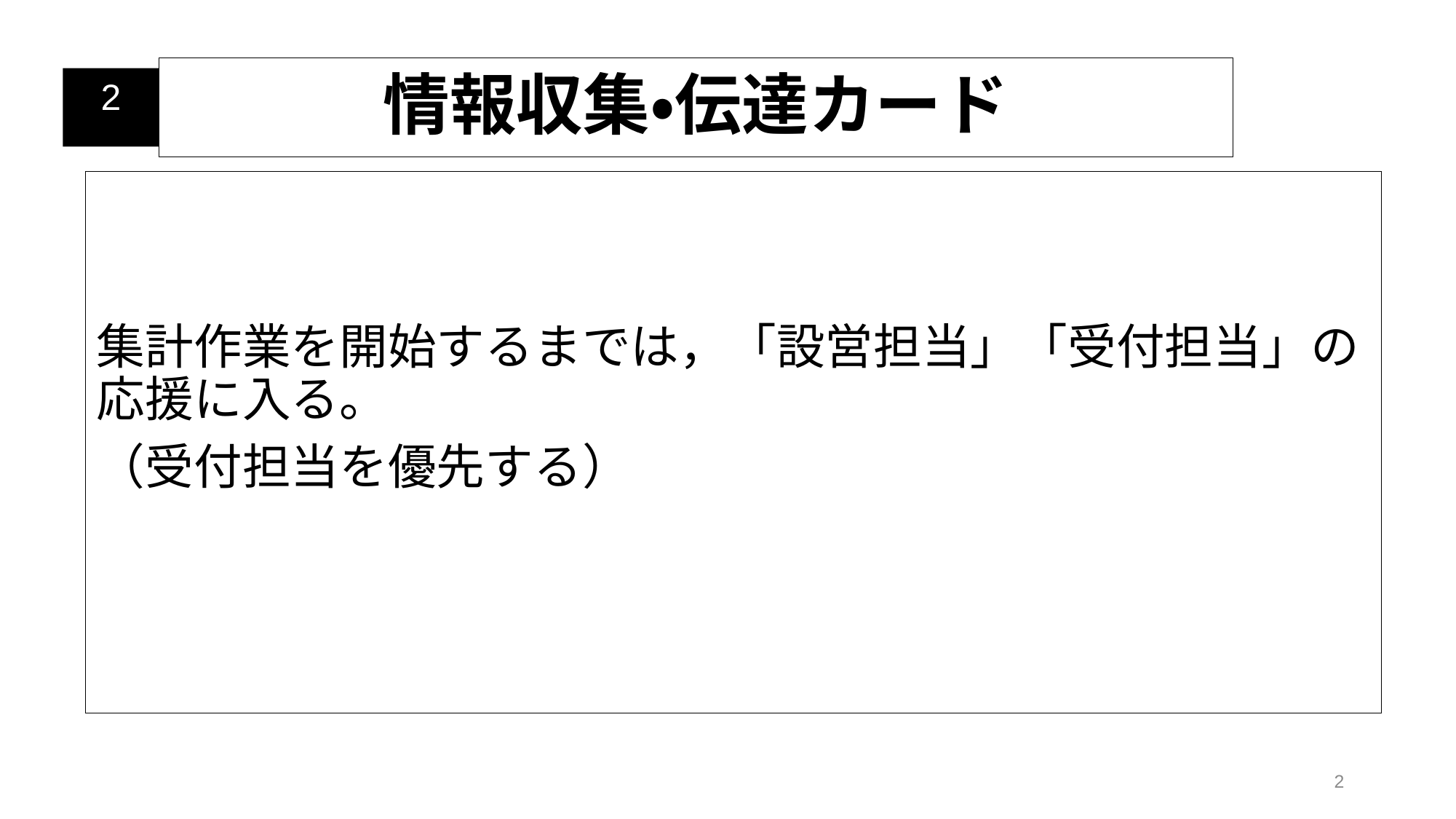

情報収集・伝達カード
2
集計作業を開始するまでは，「設営担当」「受付担当」の応援に入る。
（受付担当を優先する）

2